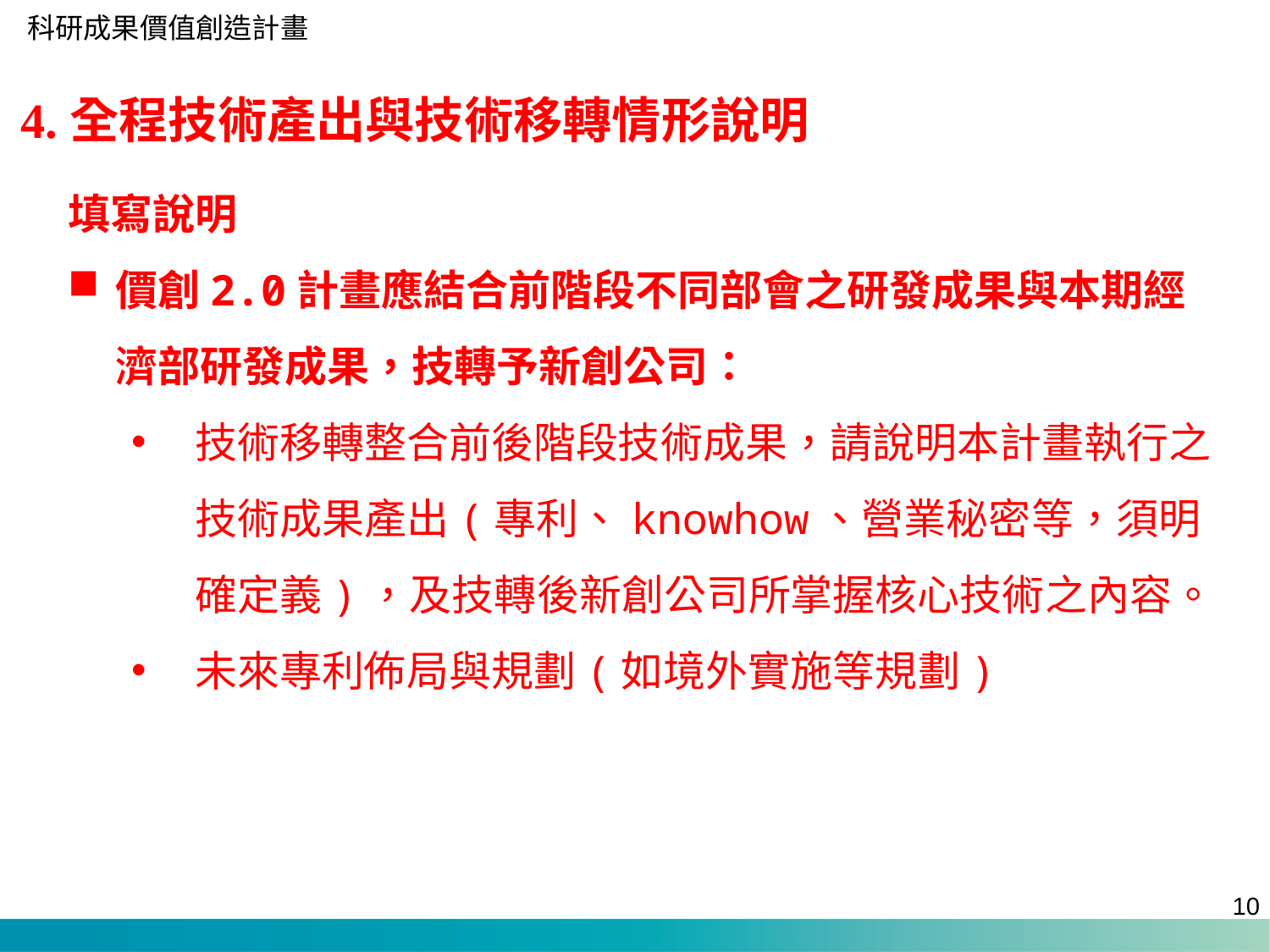

4.全程技術產出與技術移轉情形說明
填寫說明
價創2.0計畫應結合前階段不同部會之研發成果與本期經濟部研發成果，技轉予新創公司：
技術移轉整合前後階段技術成果，請說明本計畫執行之技術成果產出(專利、knowhow、營業秘密等，須明確定義)，及技轉後新創公司所掌握核心技術之內容。
未來專利佈局與規劃(如境外實施等規劃)
10